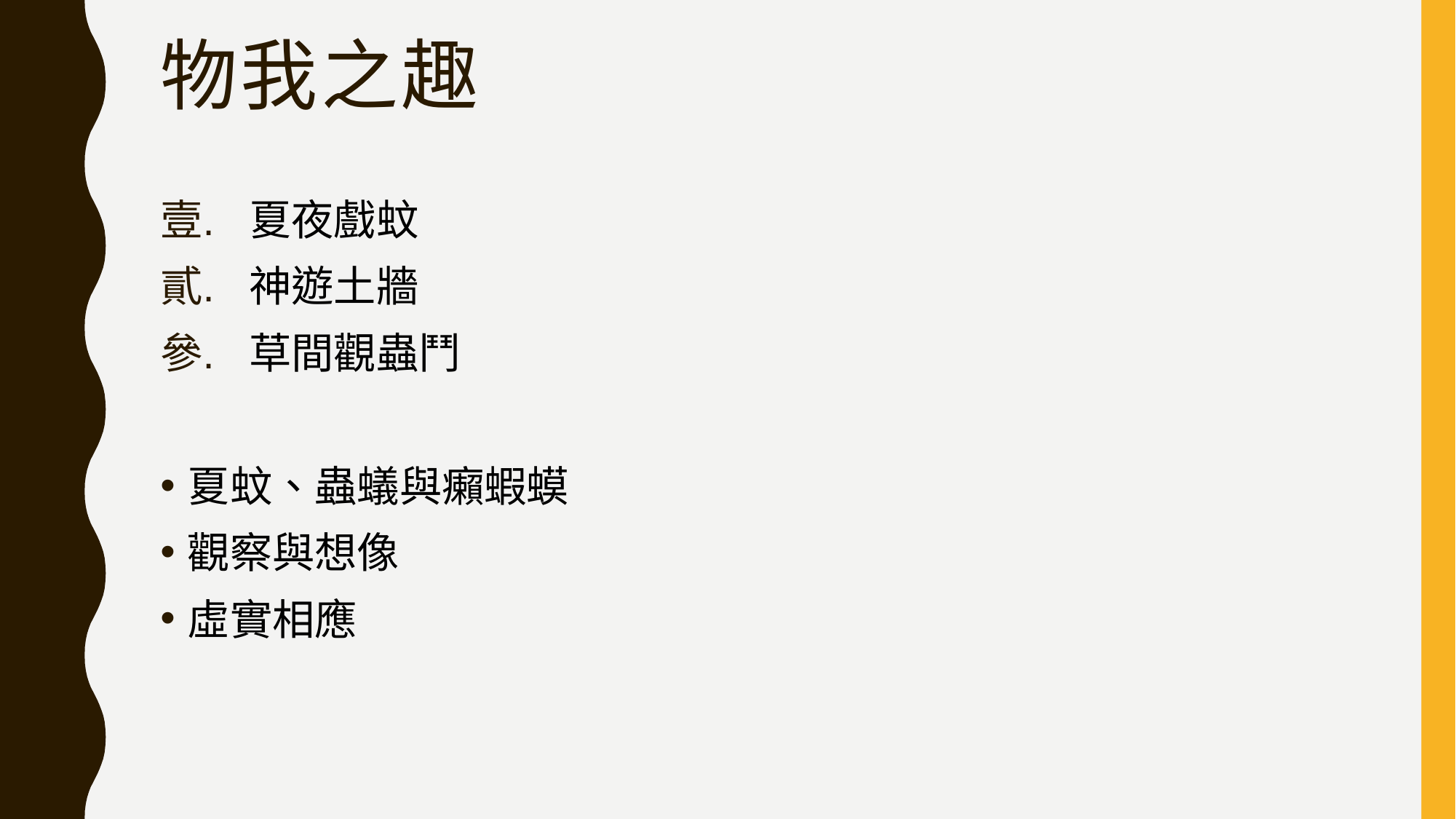

# 物我之趣
夏夜戲蚊
神遊土牆
草間觀蟲鬥

夏蚊、蟲蟻與癩蝦蟆
觀察與想像
虛實相應